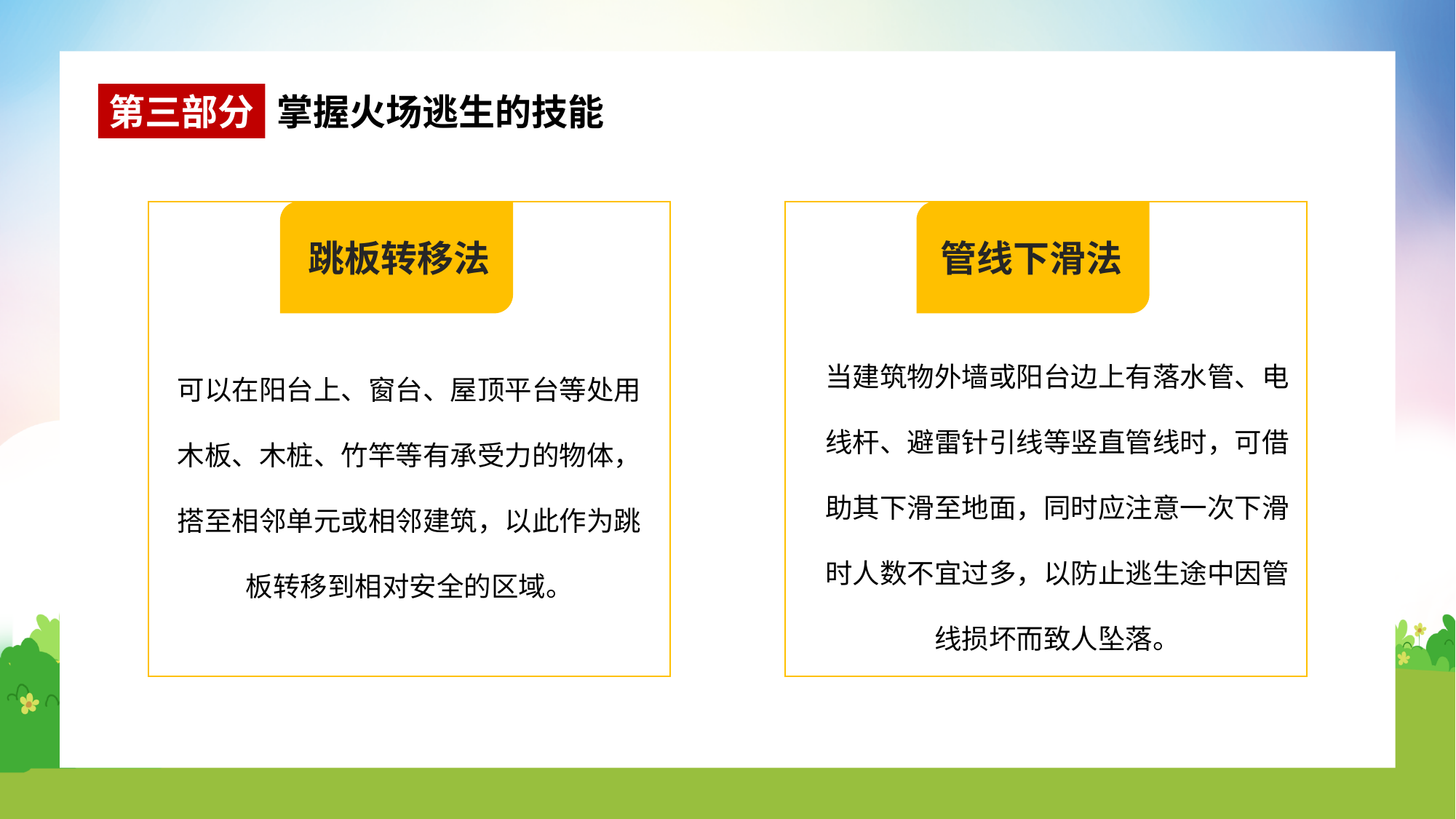

跳板转移法
可以在阳台上、窗台、屋顶平台等处用木板、木桩、竹竿等有承受力的物体，搭至相邻单元或相邻建筑，以此作为跳板转移到相对安全的区域。

管线下滑法
当建筑物外墙或阳台边上有落水管、电线杆、避雷针引线等竖直管线时，可借助其下滑至地面，同时应注意一次下滑时人数不宜过多，以防止逃生途中因管线损坏而致人坠落。